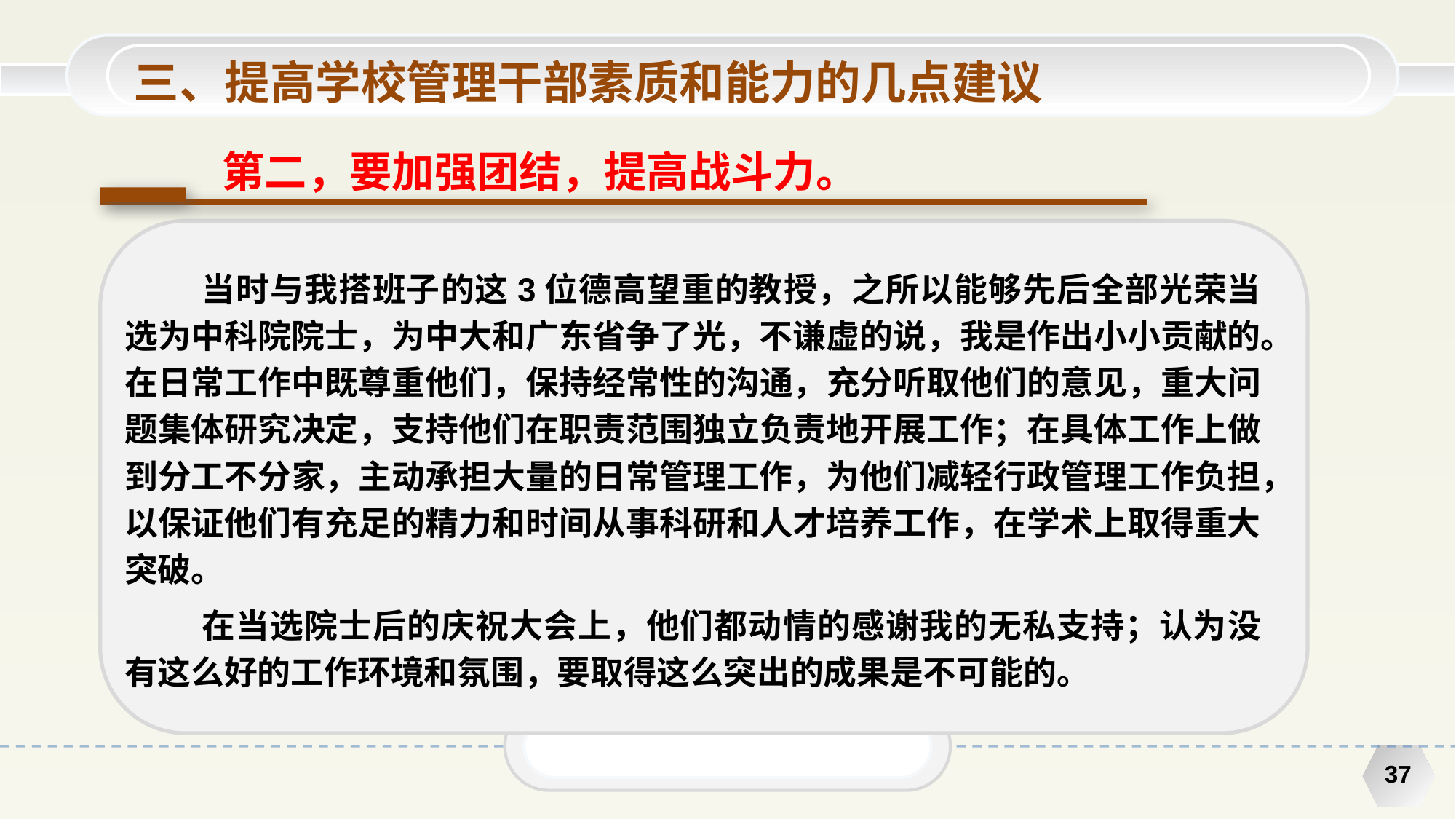

三、提高学校管理干部素质和能力的几点建议
第二，要加强团结，提高战斗力。

当时与我搭班子的这3位德高望重的教授，之所以能够先后全部光荣当选为中科院院士，为中大和广东省争了光，不谦虚的说，我是作出小小贡献的。在日常工作中既尊重他们，保持经常性的沟通，充分听取他们的意见，重大问题集体研究决定，支持他们在职责范围独立负责地开展工作；在具体工作上做到分工不分家，主动承担大量的日常管理工作，为他们减轻行政管理工作负担，以保证他们有充足的精力和时间从事科研和人才培养工作，在学术上取得重大突破。
在当选院士后的庆祝大会上，他们都动情的感谢我的无私支持；认为没有这么好的工作环境和氛围，要取得这么突出的成果是不可能的。